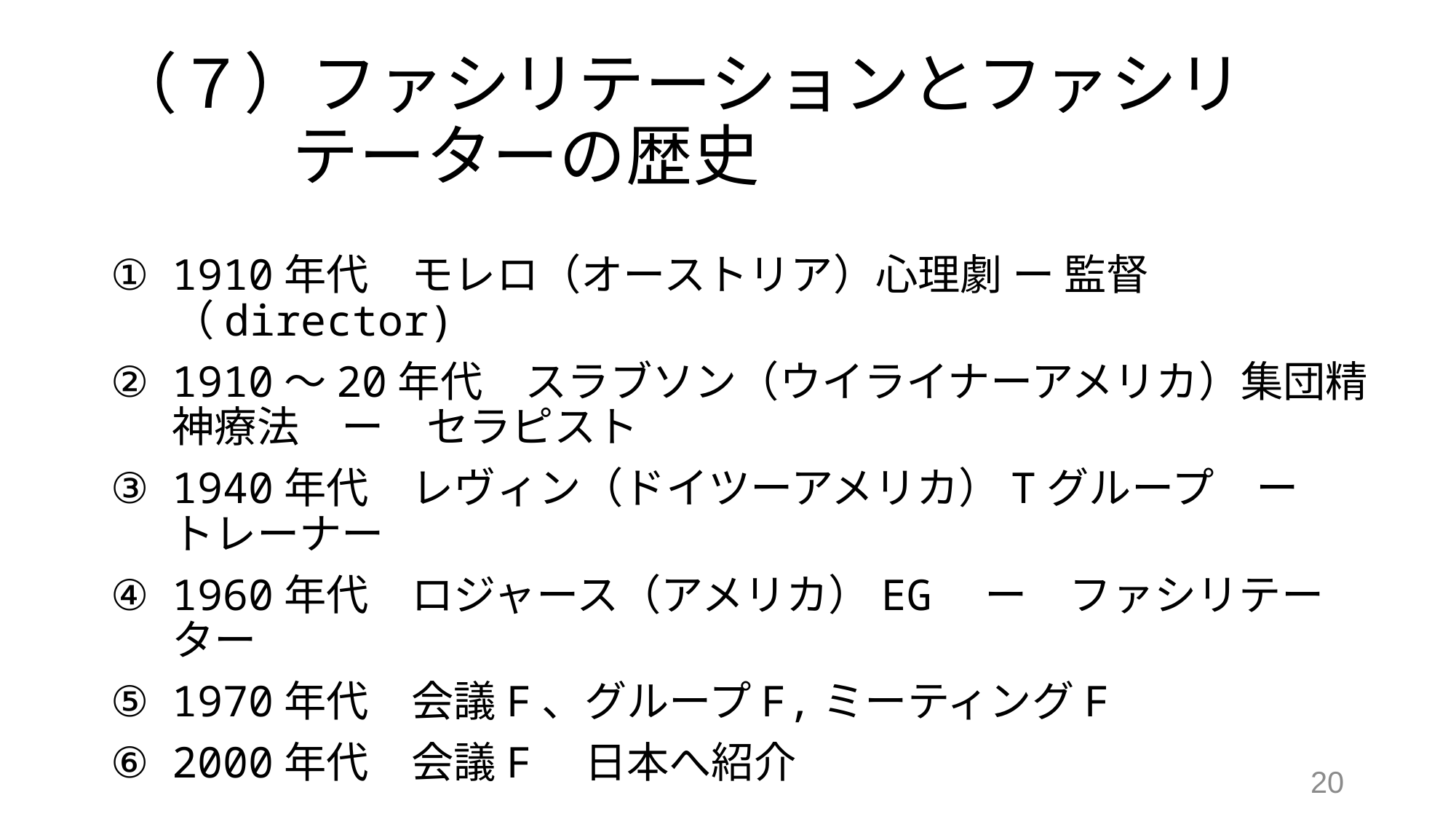

# （７）ファシリテーションとファシリ　テーターの歴史
1910年代　モレロ（オーストリア）心理劇 ー 監督　（director)
1910～20年代　スラブソン（ウイライナーアメリカ）集団精神療法　ー　セラピスト
1940年代　レヴィン（ドイツーアメリカ）Tグループ　ー　トレーナー
1960年代　ロジャース（アメリカ）EG　ー　ファシリテーター
1970年代　会議F、グループF,ミーティングF
2000年代　会議F　日本へ紹介

20